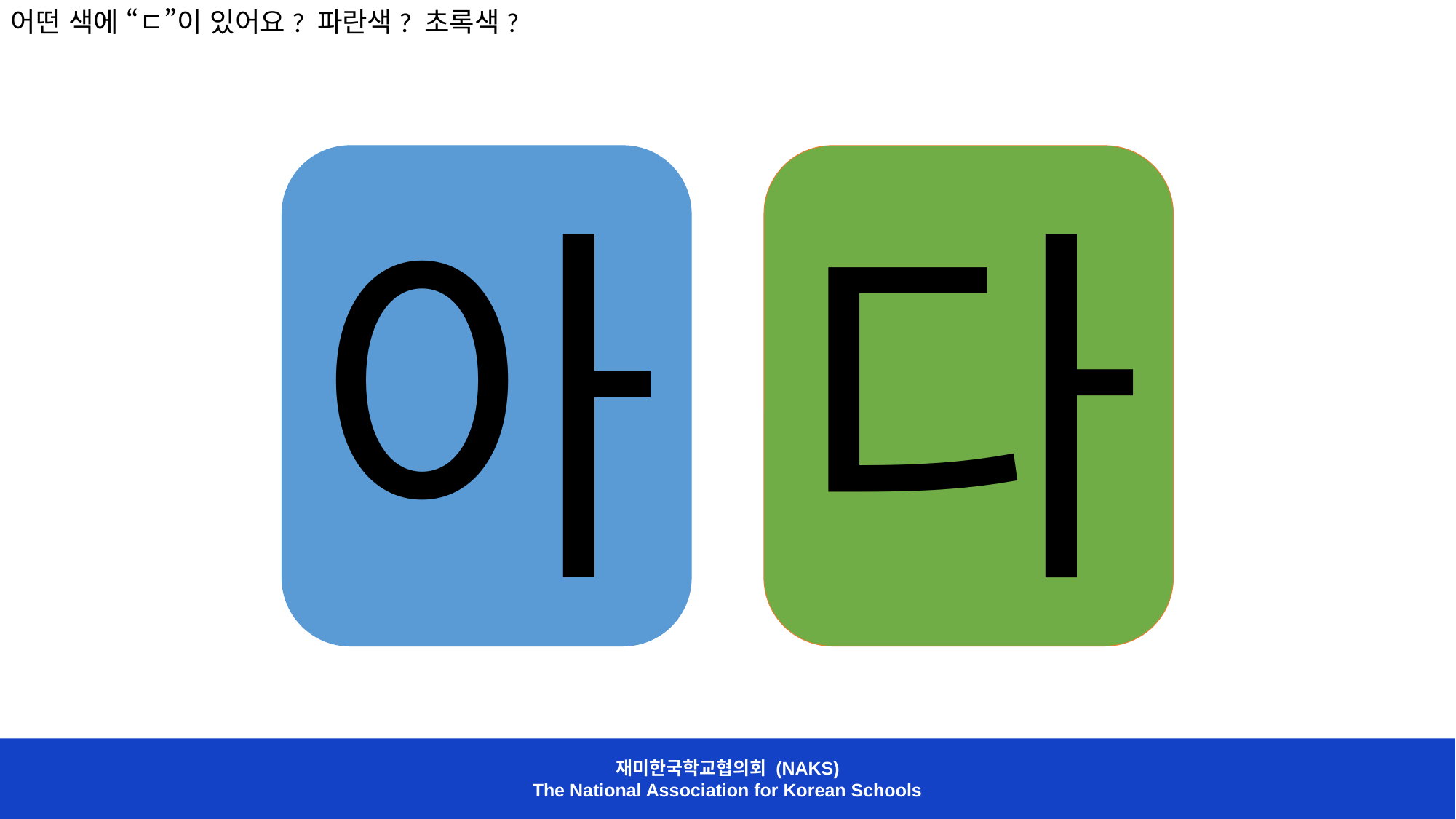

어떤 색에 “ㄷ”이 있어요? 파란색? 초록색?
아
다
재미한국학교협의회 (NAKS)
The National Association for Korean Schools